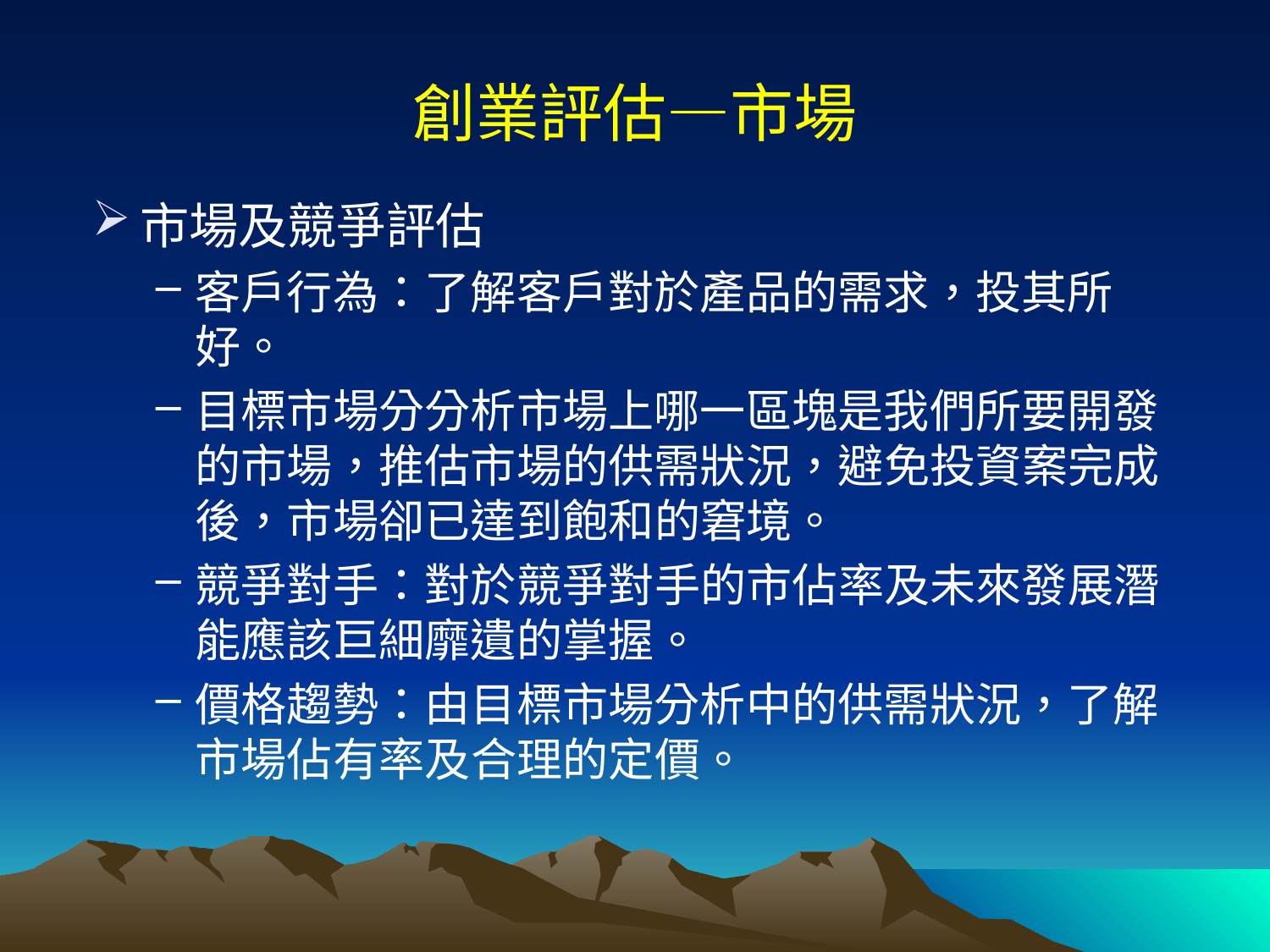

# 創業評估—市場
市場及競爭評估
客戶行為：了解客戶對於產品的需求，投其所好。
目標市場分分析市場上哪一區塊是我們所要開發的市場，推估市場的供需狀況，避免投資案完成後，市場卻已達到飽和的窘境。
競爭對手：對於競爭對手的市佔率及未來發展潛能應該巨細靡遺的掌握。
價格趨勢：由目標市場分析中的供需狀況，了解市場佔有率及合理的定價。